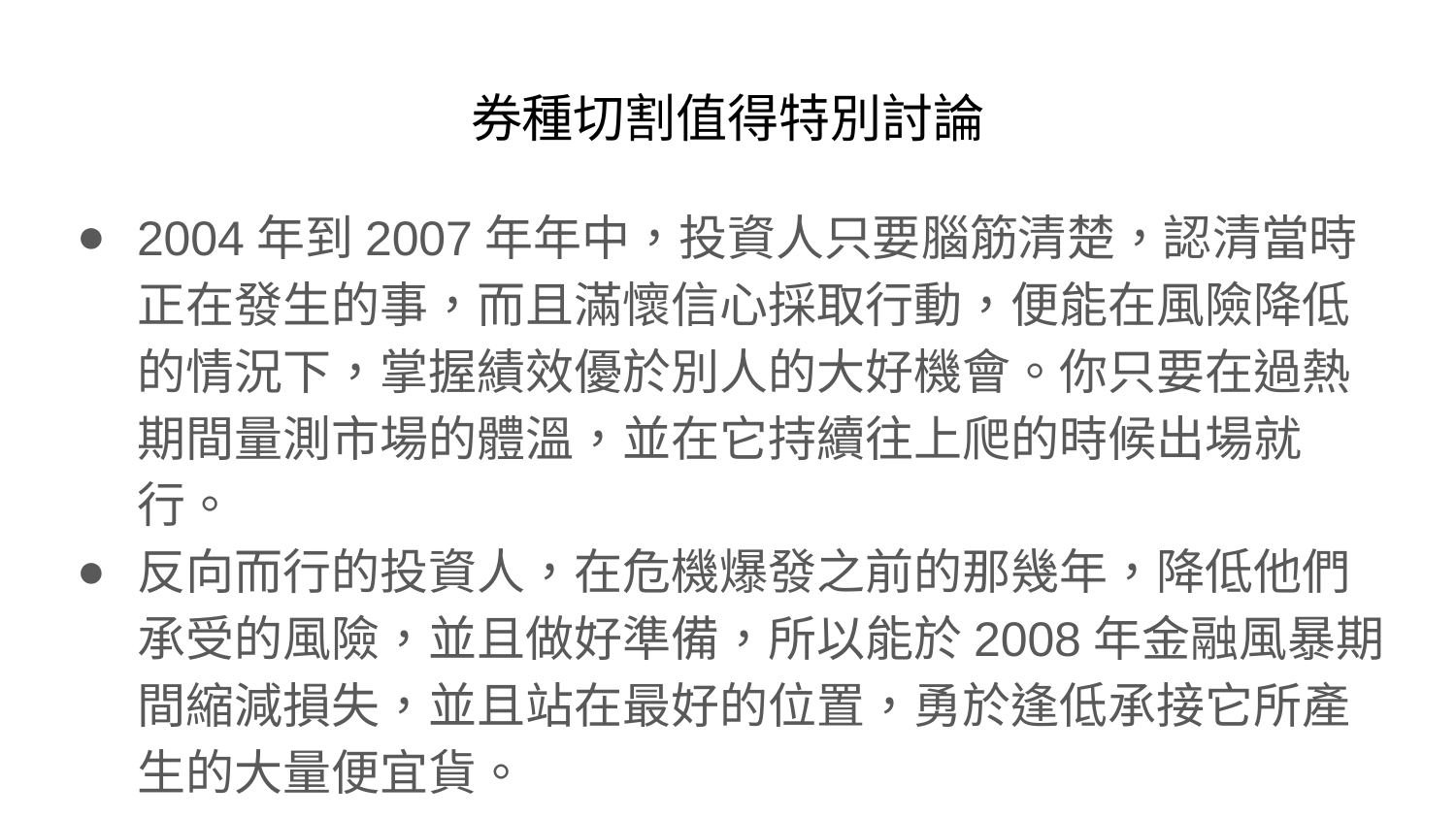

# 券種切割值得特別討論

2004年到2007年年中，投資人只要腦筋清楚，認清當時正在發生的事，而且滿懷信心採取行動，便能在風險降低的情況下，掌握績效優於別人的大好機會。你只要在過熱期間量測市場的體溫，並在它持續往上爬的時候出場就行。
反向而行的投資人，在危機爆發之前的那幾年，降低他們承受的風險，並且做好準備，所以能於2008年金融風暴期間縮減損失，並且站在最好的位置，勇於逢低承接它所產生的大量便宜貨。